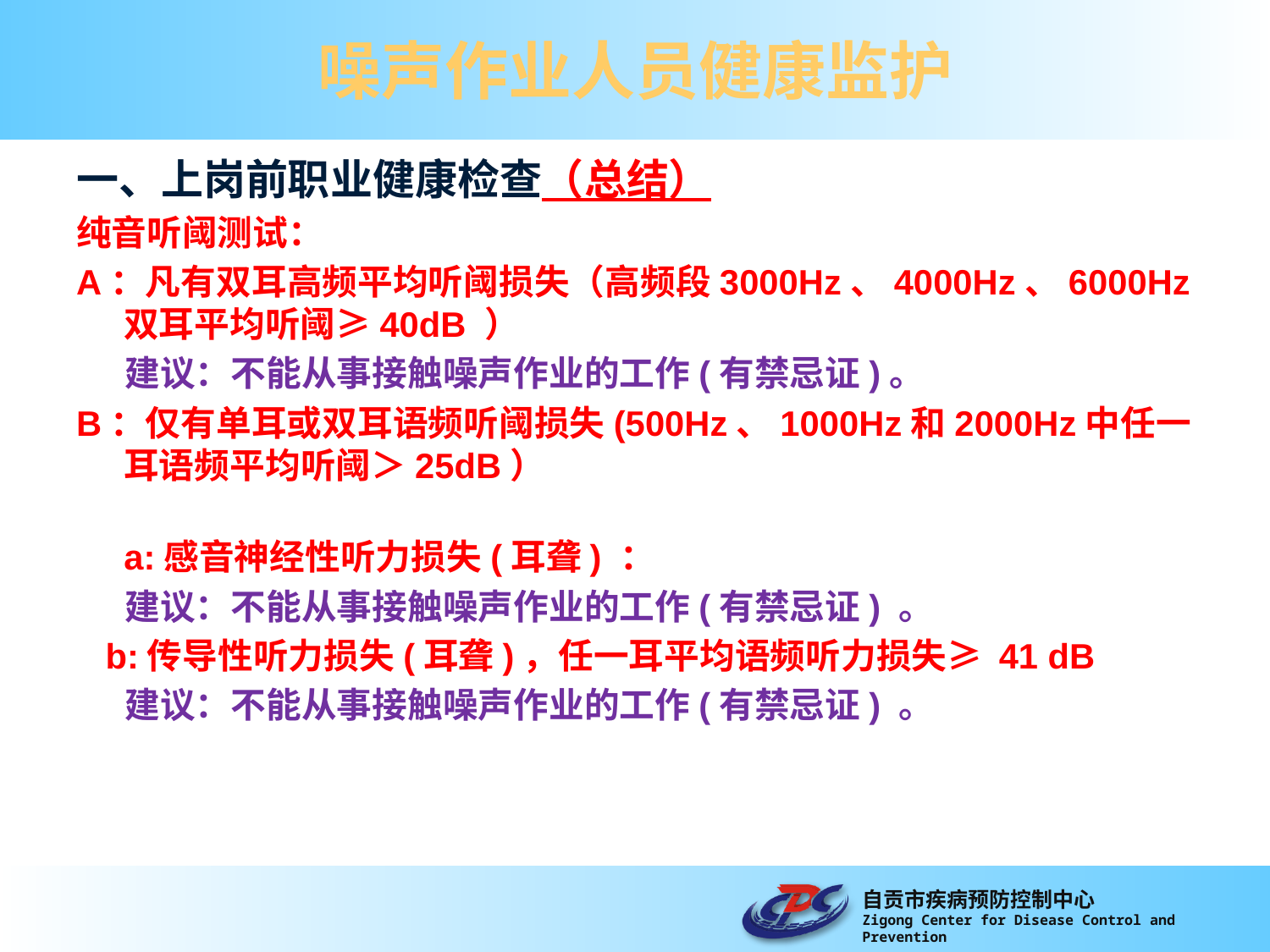

# 噪声作业人员健康监护
一、上岗前职业健康检查（总结）
纯音听阈测试：
A：凡有双耳高频平均听阈损失（高频段3000Hz、4000Hz、6000Hz双耳平均听阈≥40dB ）
     建议：不能从事接触噪声作业的工作(有禁忌证)。
B：仅有单耳或双耳语频听阈损失(500Hz、1000Hz和2000Hz中任一耳语频平均听阈＞25dB）
a:感音神经性听力损失(耳聋) ：
     建议：不能从事接触噪声作业的工作(有禁忌证) 。
   b:传导性听力损失(耳聋)，任一耳平均语频听力损失≥ 41 dB
     建议：不能从事接触噪声作业的工作(有禁忌证) 。
87